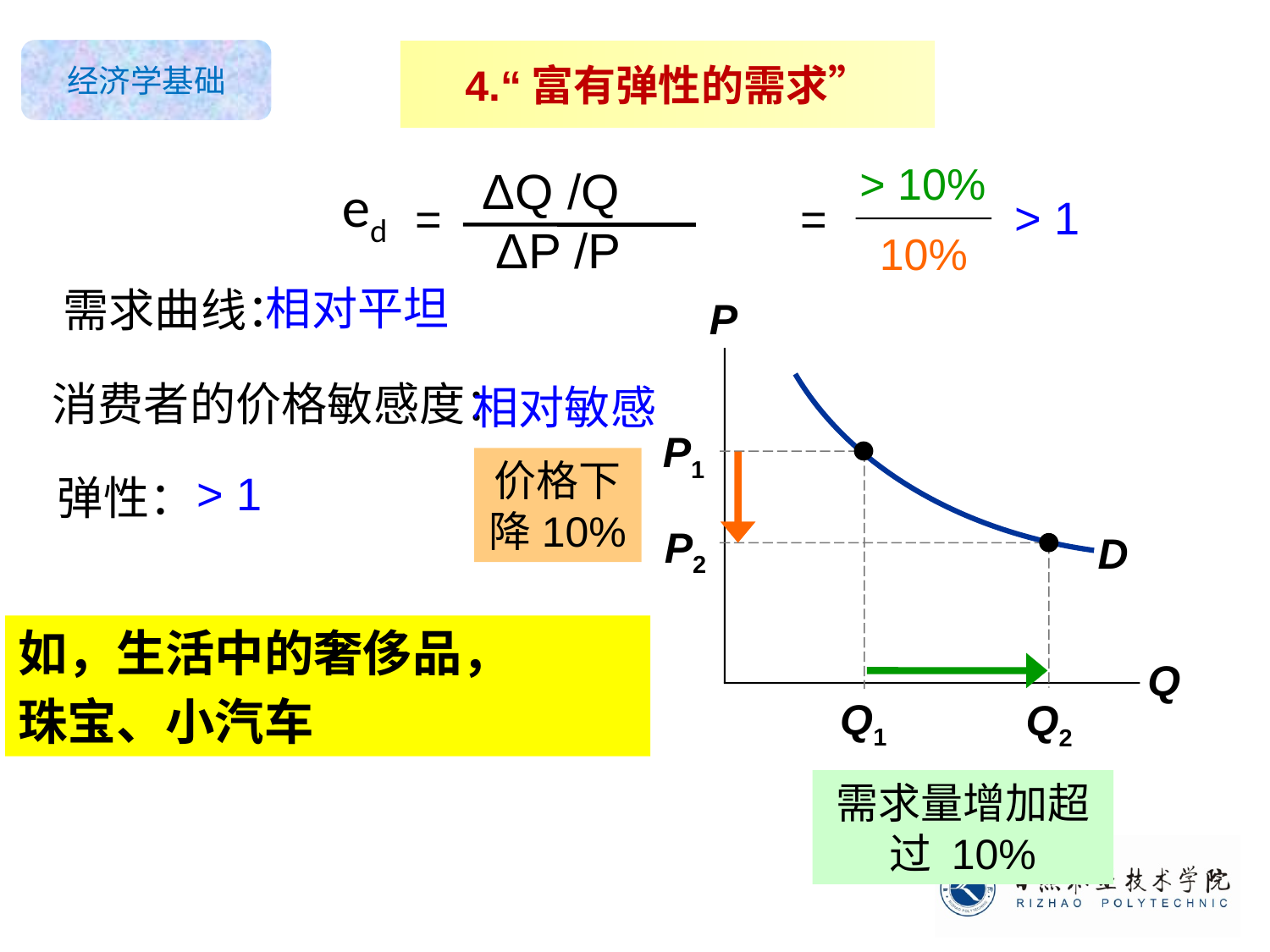

0
4.“富有弹性的需求”
> 10%
ΔQ /Q
ed
> 1
=
=

 ΔP /P
10%

D
相对平坦
需求曲线：
P

Q
消费者的价格敏感度：
相对敏感
P1

Q1
价格下降10%

> 1
弹性：
P2

Q2

如，生活中的奢侈品，
珠宝、小汽车
需求量增加超过 10%